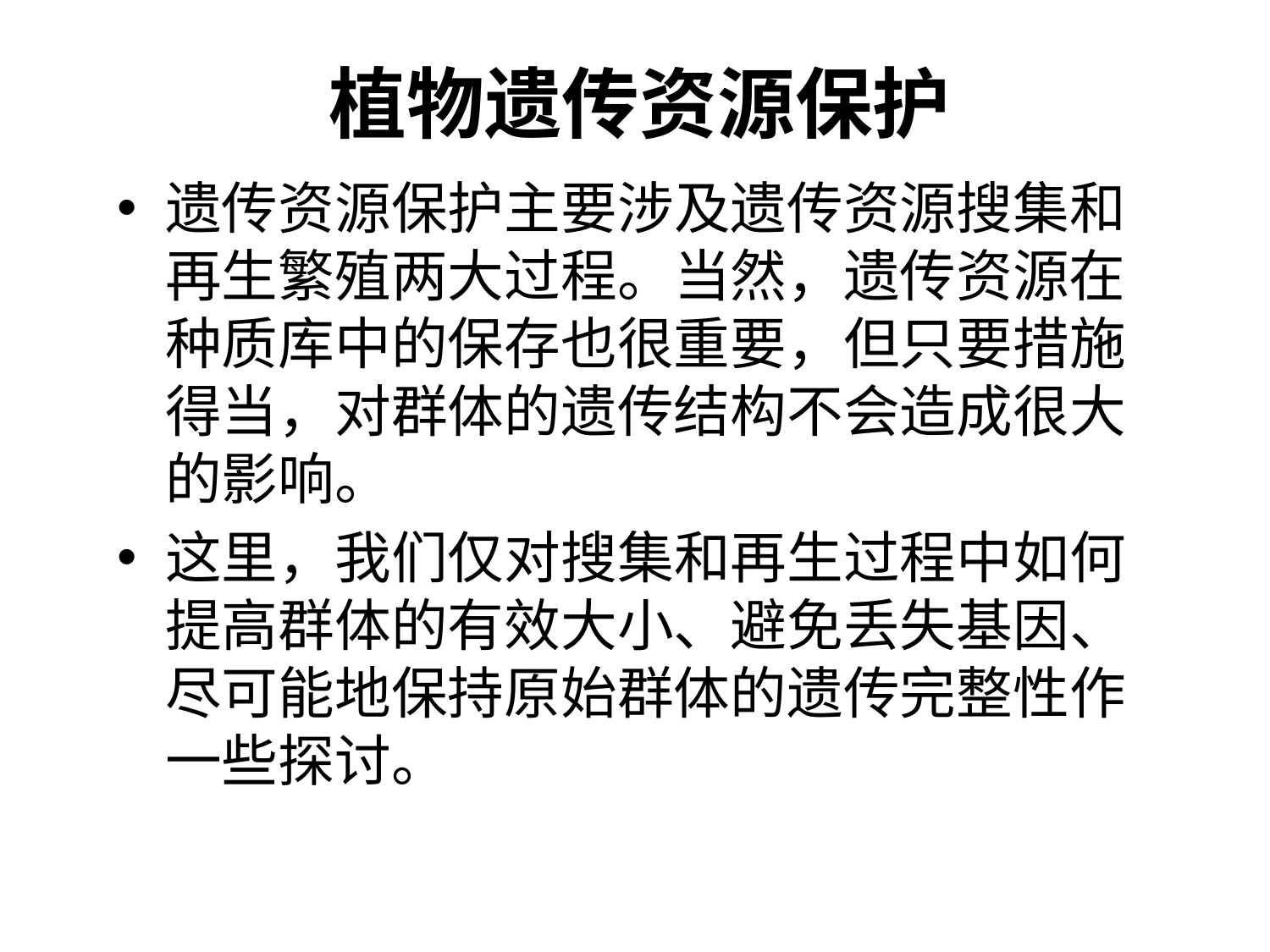

# 植物遗传资源保护
遗传资源保护主要涉及遗传资源搜集和再生繁殖两大过程。当然，遗传资源在种质库中的保存也很重要，但只要措施得当，对群体的遗传结构不会造成很大的影响。
这里，我们仅对搜集和再生过程中如何提高群体的有效大小、避免丢失基因、尽可能地保持原始群体的遗传完整性作一些探讨。